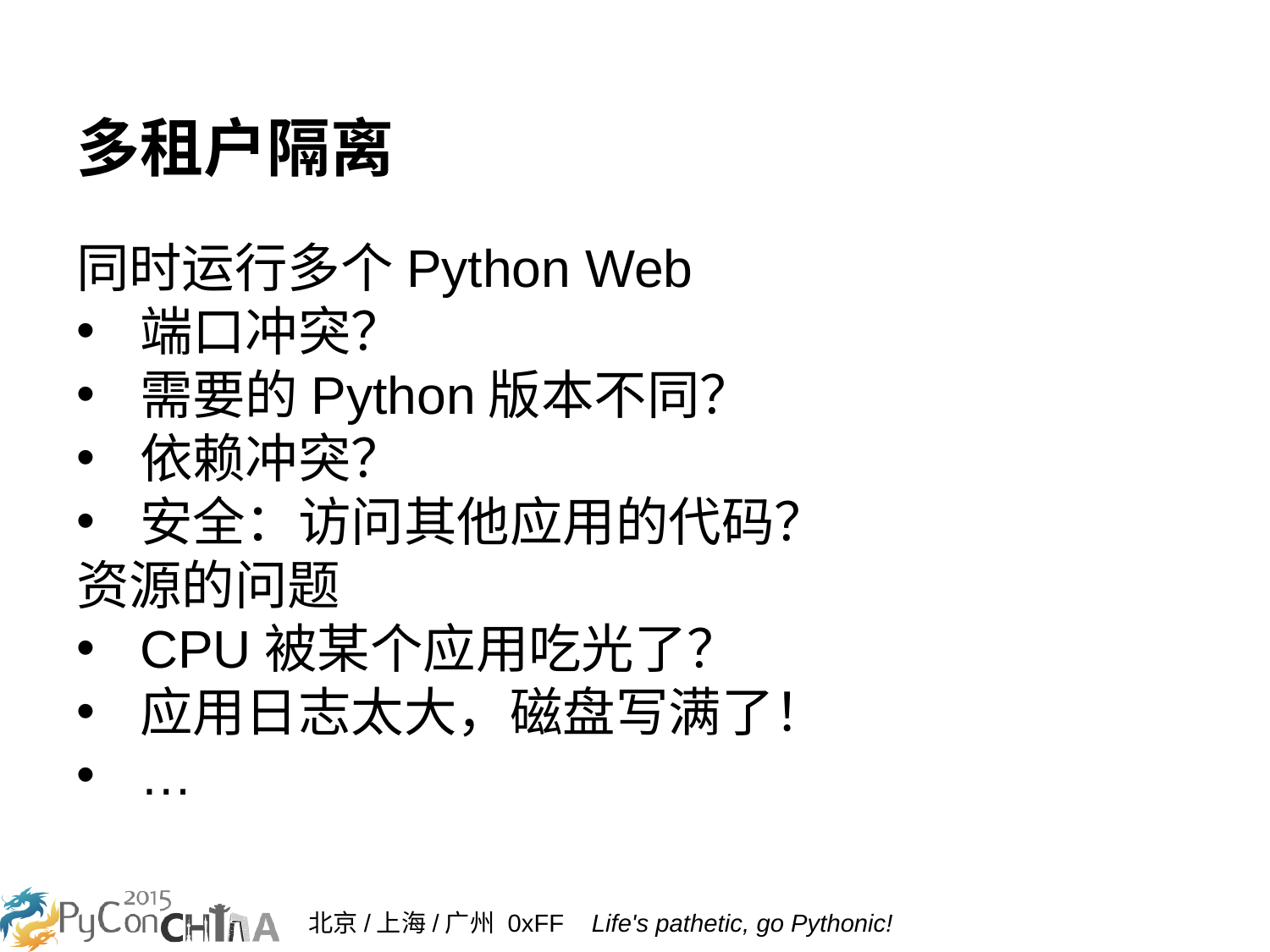

# 多租户隔离
同时运行多个Python Web
端口冲突？
需要的Python版本不同？
依赖冲突？
安全：访问其他应用的代码？
资源的问题
CPU被某个应用吃光了？
应用日志太大，磁盘写满了！
…